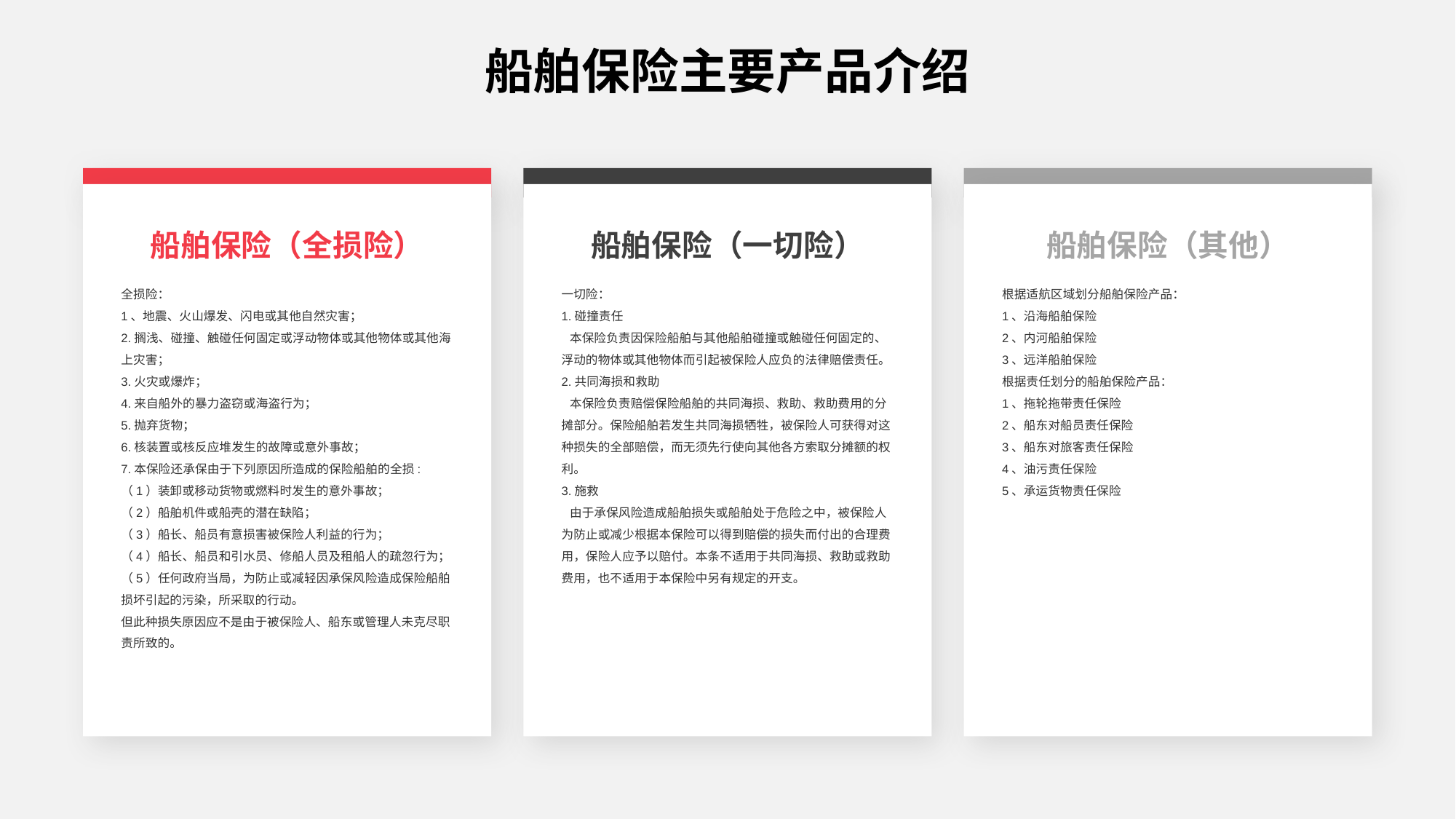

# 船舶保险主要产品介绍

船舶保险（全损险）
船舶保险（一切险）
船舶保险（其他）
全损险：
1、地震、火山爆发、闪电或其他自然灾害；
2.搁浅、碰撞、触碰任何固定或浮动物体或其他物体或其他海上灾害；
3.火灾或爆炸；
4.来自船外的暴力盗窃或海盗行为；
5.抛弃货物；
6.核装置或核反应堆发生的故障或意外事故；
7.本保险还承保由于下列原因所造成的保险船舶的全损:
（1）装卸或移动货物或燃料时发生的意外事故；
（2）船舶机件或船壳的潜在缺陷；
（3）船长、船员有意损害被保险人利益的行为；
（4）船长、船员和引水员、修船人员及租船人的疏忽行为；
（5）任何政府当局，为防止或减轻因承保风险造成保险船舶损坏引起的污染，所采取的行动。
但此种损失原因应不是由于被保险人、船东或管理人未克尽职责所致的。

一切险：
1.碰撞责任
  本保险负责因保险船舶与其他船舶碰撞或触碰任何固定的、浮动的物体或其他物体而引起被保险人应负的法律赔偿责任。
2.共同海损和救助
  本保险负责赔偿保险船舶的共同海损、救助、救助费用的分摊部分。保险船舶若发生共同海损牺牲，被保险人可获得对这种损失的全部赔偿，而无须先行使向其他各方索取分摊额的权利。
3.施救
  由于承保风险造成船舶损失或船舶处于危险之中，被保险人为防止或减少根据本保险可以得到赔偿的损失而付出的合理费用，保险人应予以赔付。本条不适用于共同海损、救助或救助费用，也不适用于本保险中另有规定的开支。

根据适航区域划分船舶保险产品：
1、沿海船舶保险
2、内河船舶保险
3、远洋船舶保险
根据责任划分的船舶保险产品：
1、拖轮拖带责任保险
2、船东对船员责任保险
3、船东对旅客责任保险
4、油污责任保险
5、承运货物责任保险
13